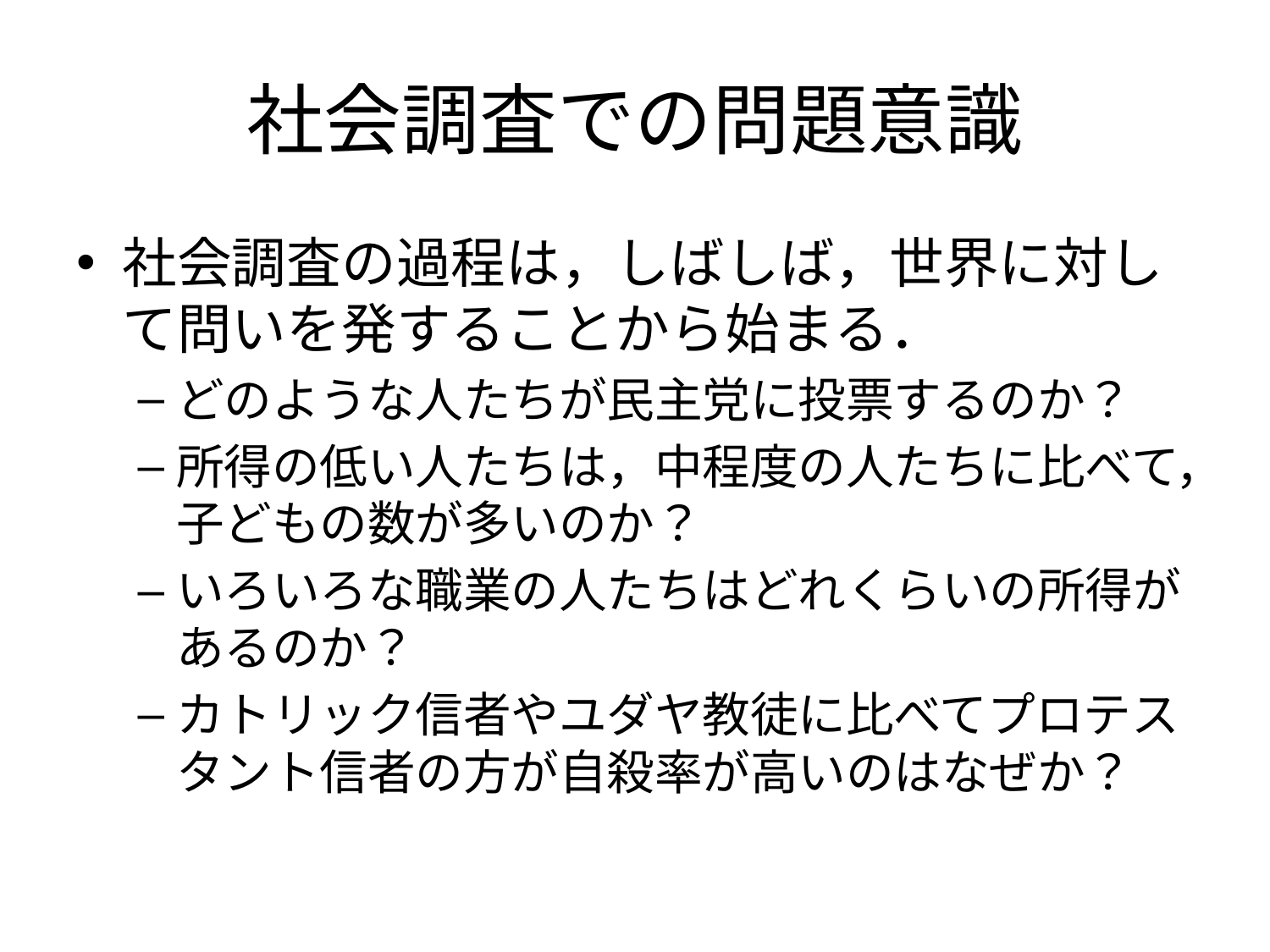

# 社会調査での問題意識
社会調査の過程は，しばしば，世界に対して問いを発することから始まる．
どのような人たちが民主党に投票するのか？
所得の低い人たちは，中程度の人たちに比べて，子どもの数が多いのか？
いろいろな職業の人たちはどれくらいの所得があるのか？
カトリック信者やユダヤ教徒に比べてプロテスタント信者の方が自殺率が高いのはなぜか？